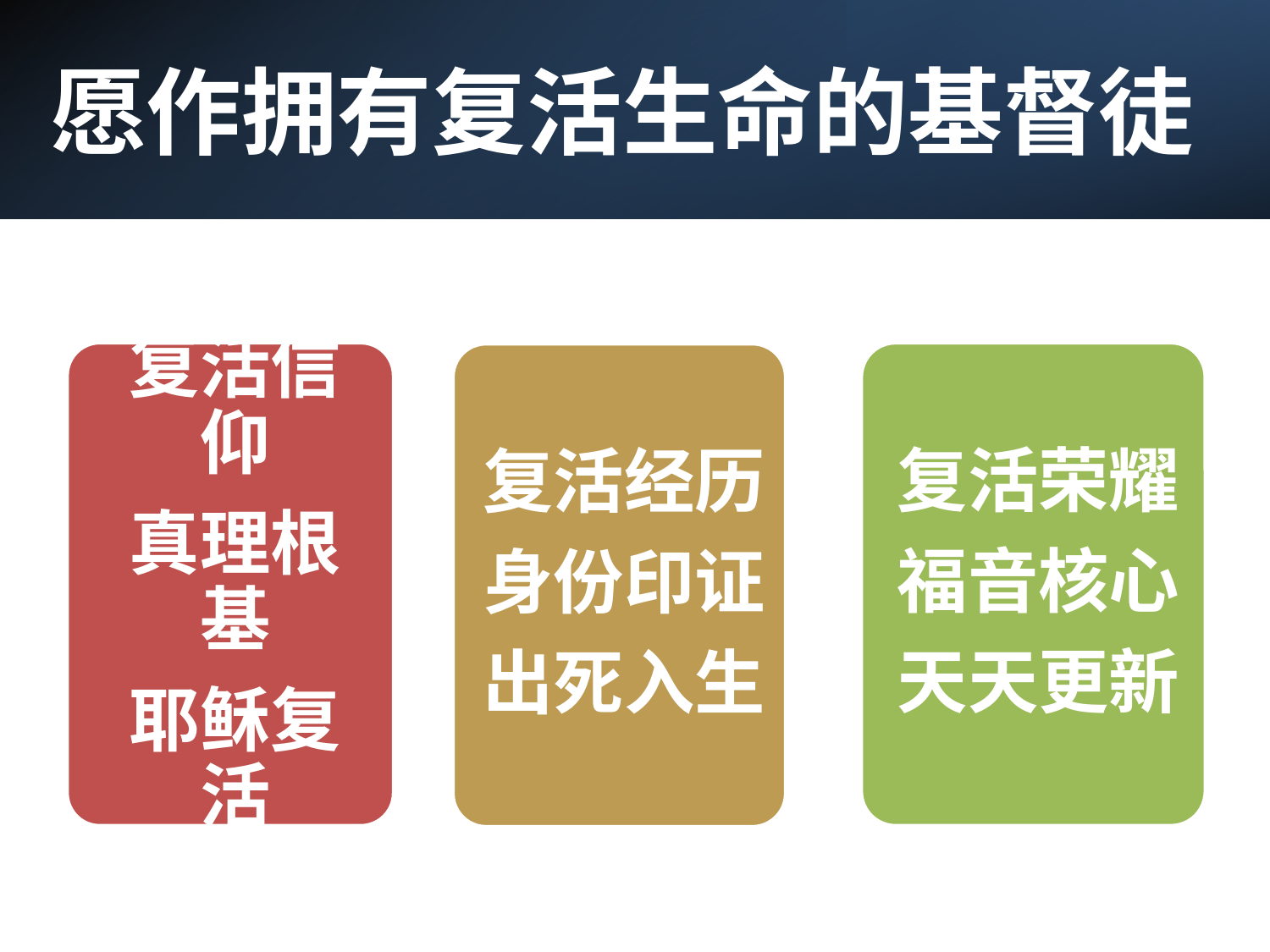

# 愿作拥有复活生命的基督徒
复活信仰
真理根基
耶稣复活
复活经历
身份印证
出死入生
复活荣耀
福音核心
天天更新